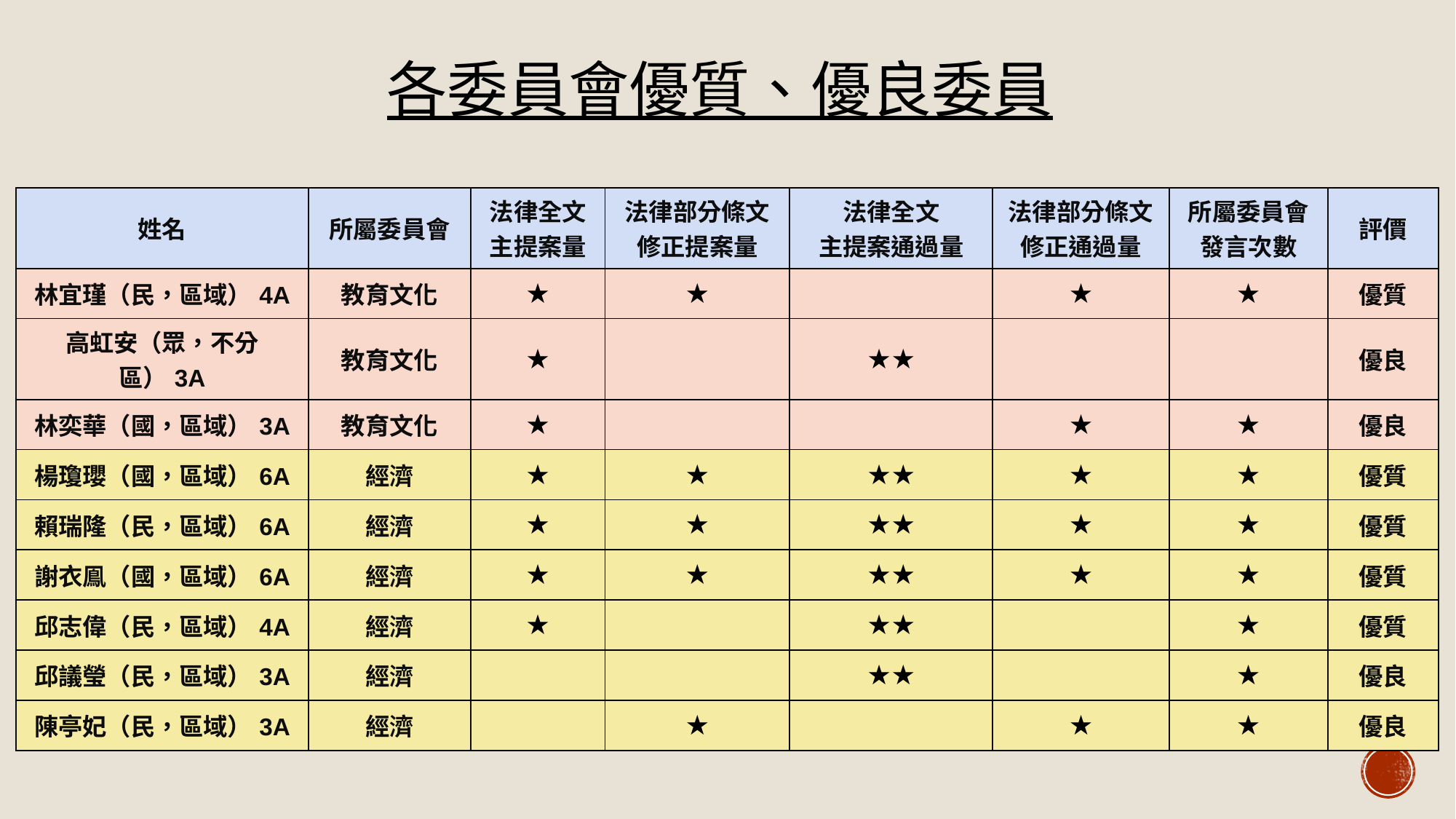

# 各委員會優質、優良委員
| 姓名 | 所屬委員會 | 法律全文 主提案量 | 法律部分條文修正提案量 | 法律全文 主提案通過量 | 法律部分條文修正通過量 | 所屬委員會 發言次數 | 評價 |
| --- | --- | --- | --- | --- | --- | --- | --- |
| 林宜瑾（民，區域）4A | 教育文化 | ★ | ★ |  | ★ | ★ | 優質 |
| 高虹安（眾，不分區）3A | 教育文化 | ★ |  | ★★ |  |  | 優良 |
| 林奕華（國，區域）3A | 教育文化 | ★ |  |  | ★ | ★ | 優良 |
| 楊瓊瓔（國，區域）6A | 經濟 | ★ | ★ | ★★ | ★ | ★ | 優質 |
| 賴瑞隆（民，區域）6A | 經濟 | ★ | ★ | ★★ | ★ | ★ | 優質 |
| 謝衣鳯（國，區域）6A | 經濟 | ★ | ★ | ★★ | ★ | ★ | 優質 |
| 邱志偉（民，區域）4A | 經濟 | ★ |  | ★★ |  | ★ | 優質 |
| 邱議瑩（民，區域）3A | 經濟 |  |  | ★★ |  | ★ | 優良 |
| 陳亭妃（民，區域）3A | 經濟 |  | ★ |  | ★ | ★ | 優良 |